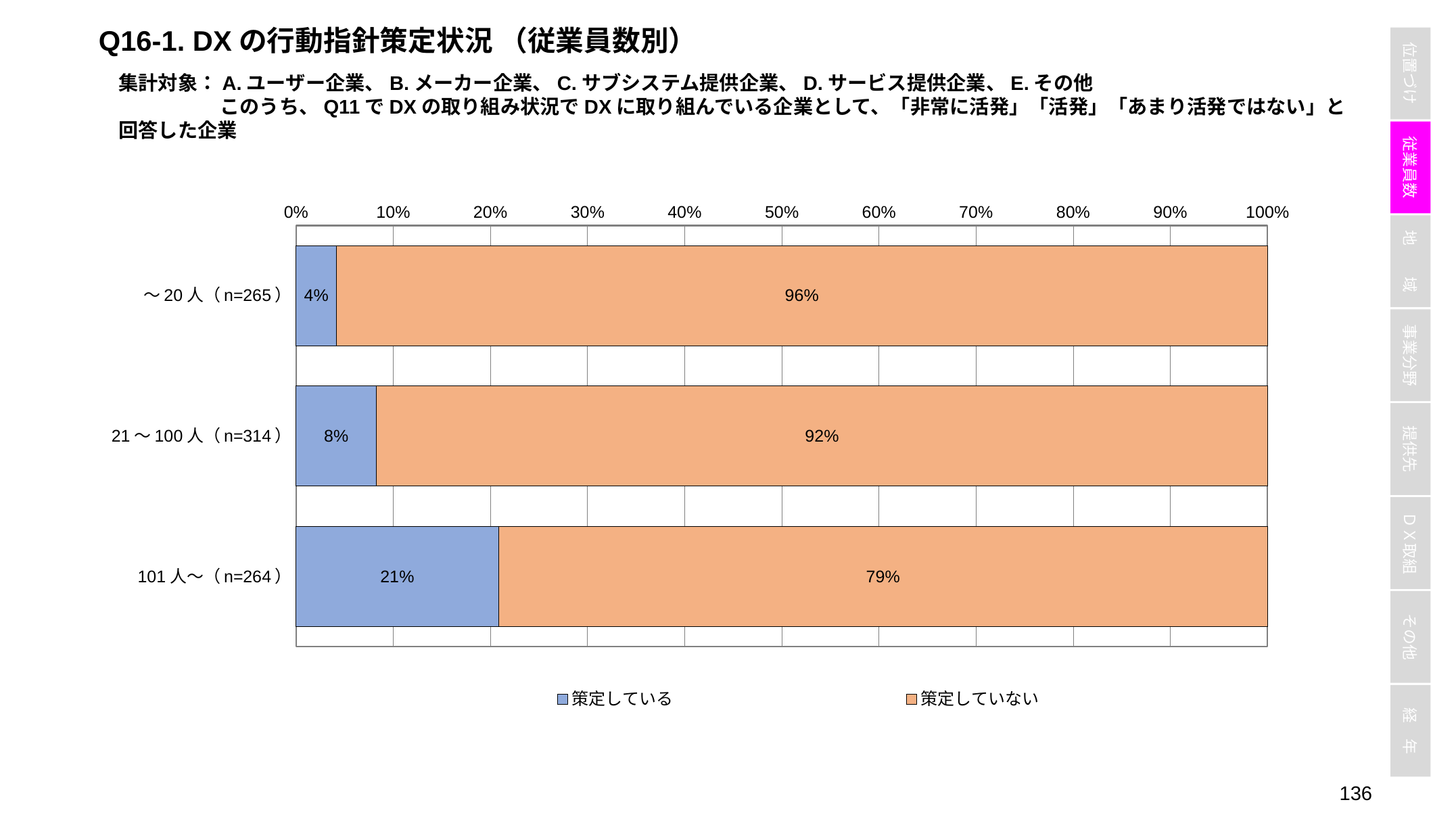

Q16-1. DXの行動指針策定状況 （従業員数別）
集計対象：A.ユーザー企業、B.メーカー企業、C.サブシステム提供企業、D.サービス提供企業、E.その他
	このうち、Q11でDXの取り組み状況でDXに取り組んでいる企業として、「非常に活発」「活発」「あまり活発ではない」と回答した企業

### Chart

| Category | 策定している | 策定していない |
|---|---|---|
| ～20人（n=265） | 0.04150943396226415 | 0.9584905660377359 |
| 21～100人（n=314） | 0.08280254777070063 | 0.9171974522292994 |
| 101人～（n=264） | 0.20833333333333334 | 0.7916666666666666 |
136